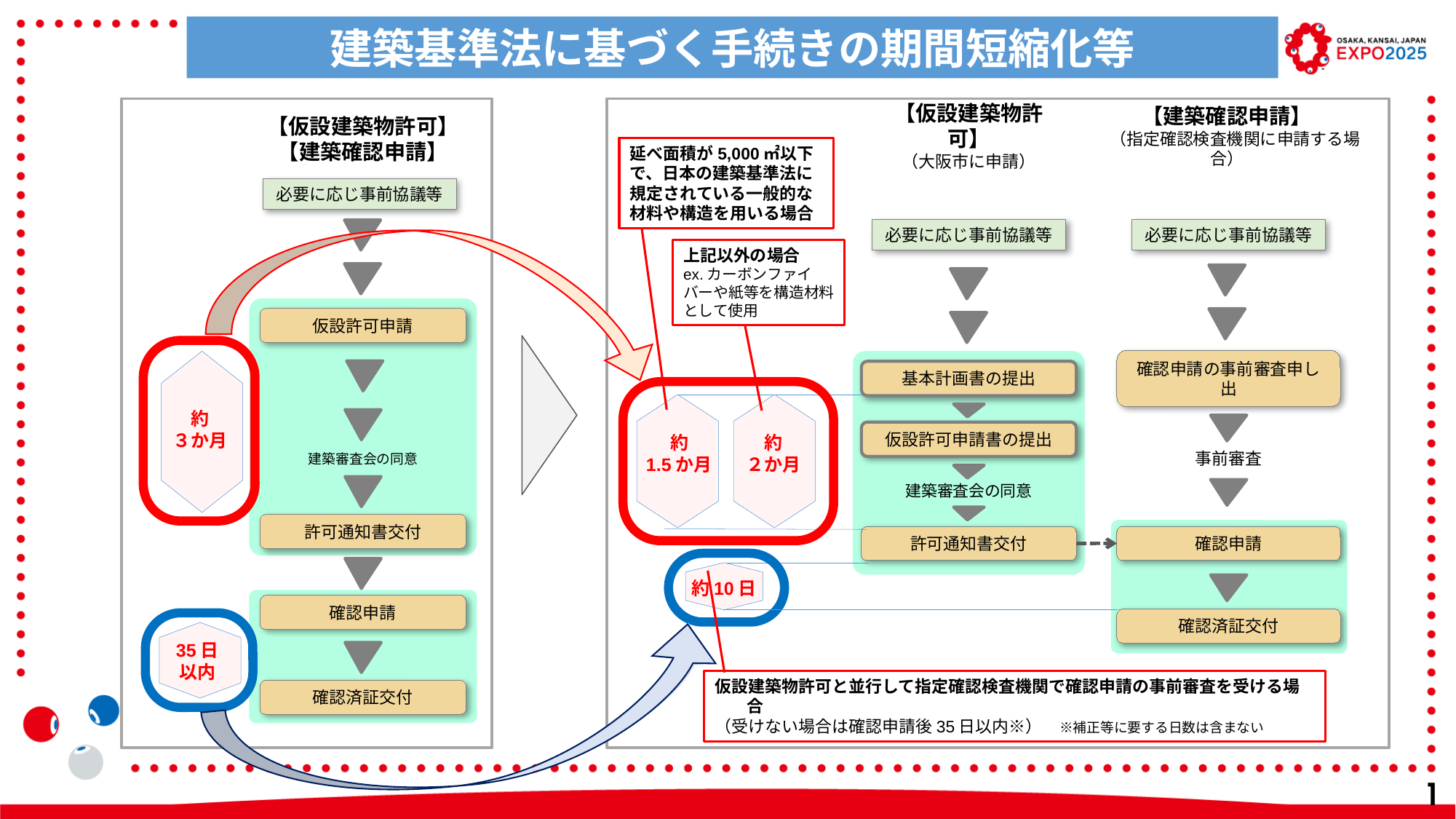

建築基準法に基づく手続きの期間短縮化等

【仮設建築物許可】
【建築確認申請】
【仮設建築物許可】
（大阪市に申請）
【建築確認申請】
　（指定確認検査機関に申請する場合）
延べ面積が5,000㎡以下で、日本の建築基準法に規定されている一般的な材料や構造を用いる場合
必要に応じ事前協議等
必要に応じ事前協議等
必要に応じ事前協議等

上記以外の場合
ex.カーボンファイバーや紙等を構造材料として使用

仮設許可申請

約
３か月

基本計画書の提出
確認申請の事前審査申し出

約
1.5か月

約
２か月

仮設許可申請書の提出
建築審査会の同意
事前審査

建築審査会の同意

許可通知書交付

許可通知書交付
確認申請

約10日

確認申請
確認済証交付

35日
以内

仮設建築物許可と並行して指定確認検査機関で確認申請の事前審査を受ける場合
（受けない場合は確認申請後35日以内※）　※補正等に要する日数は含まない
確認済証交付
10